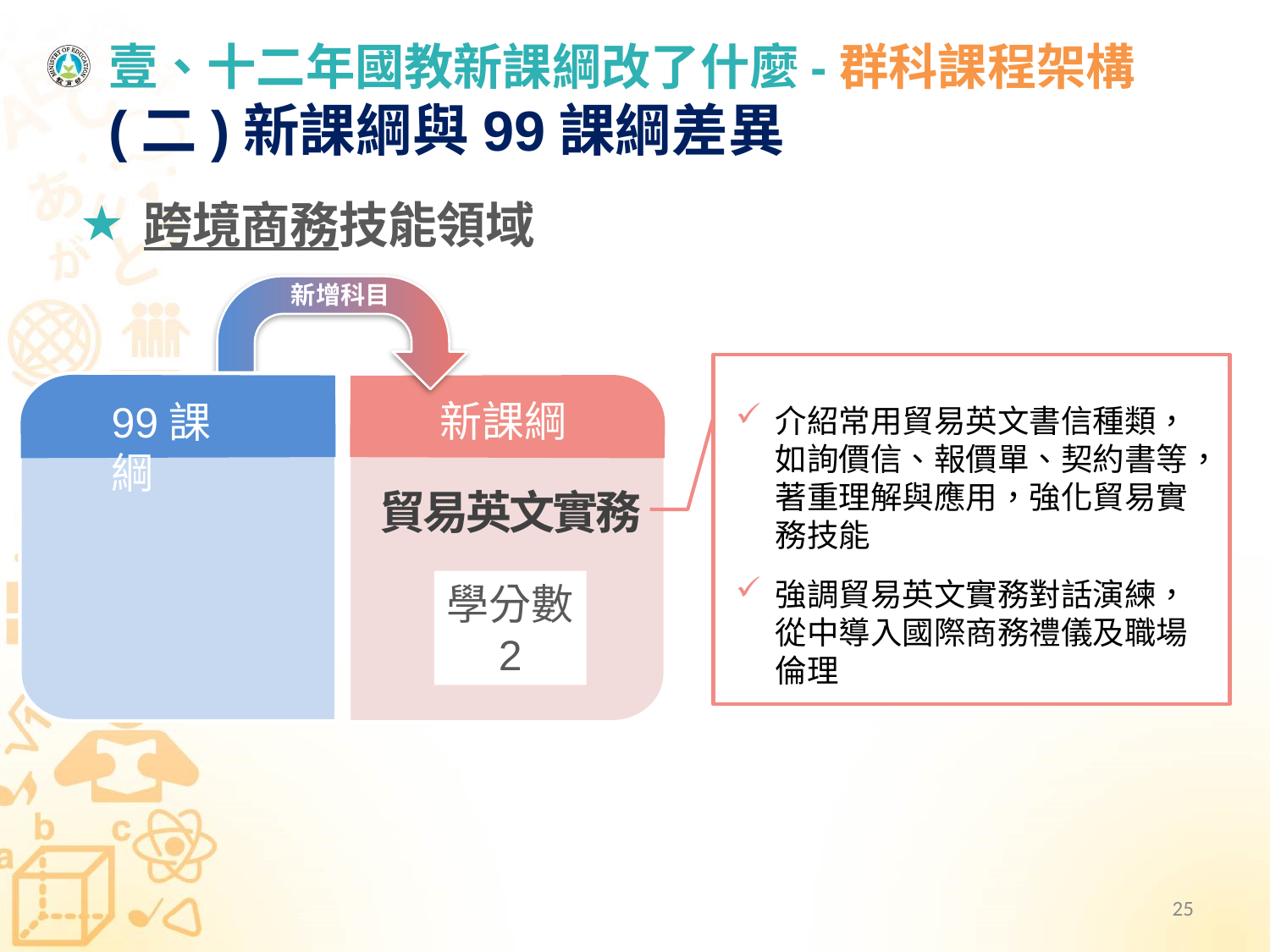

# 壹、十二年國教新課綱改了什麼-群科課程架構 (二)新課綱與99課綱差異
跨境商務技能領域
新增科目

介紹常用貿易英文書信種類，如詢價信、報價單、契約書等，著重理解與應用，強化貿易實務技能
強調貿易英文實務對話演練，從中導入國際商務禮儀及職場倫理

99課綱

貿易英文實務

新課綱
學分數
2
25